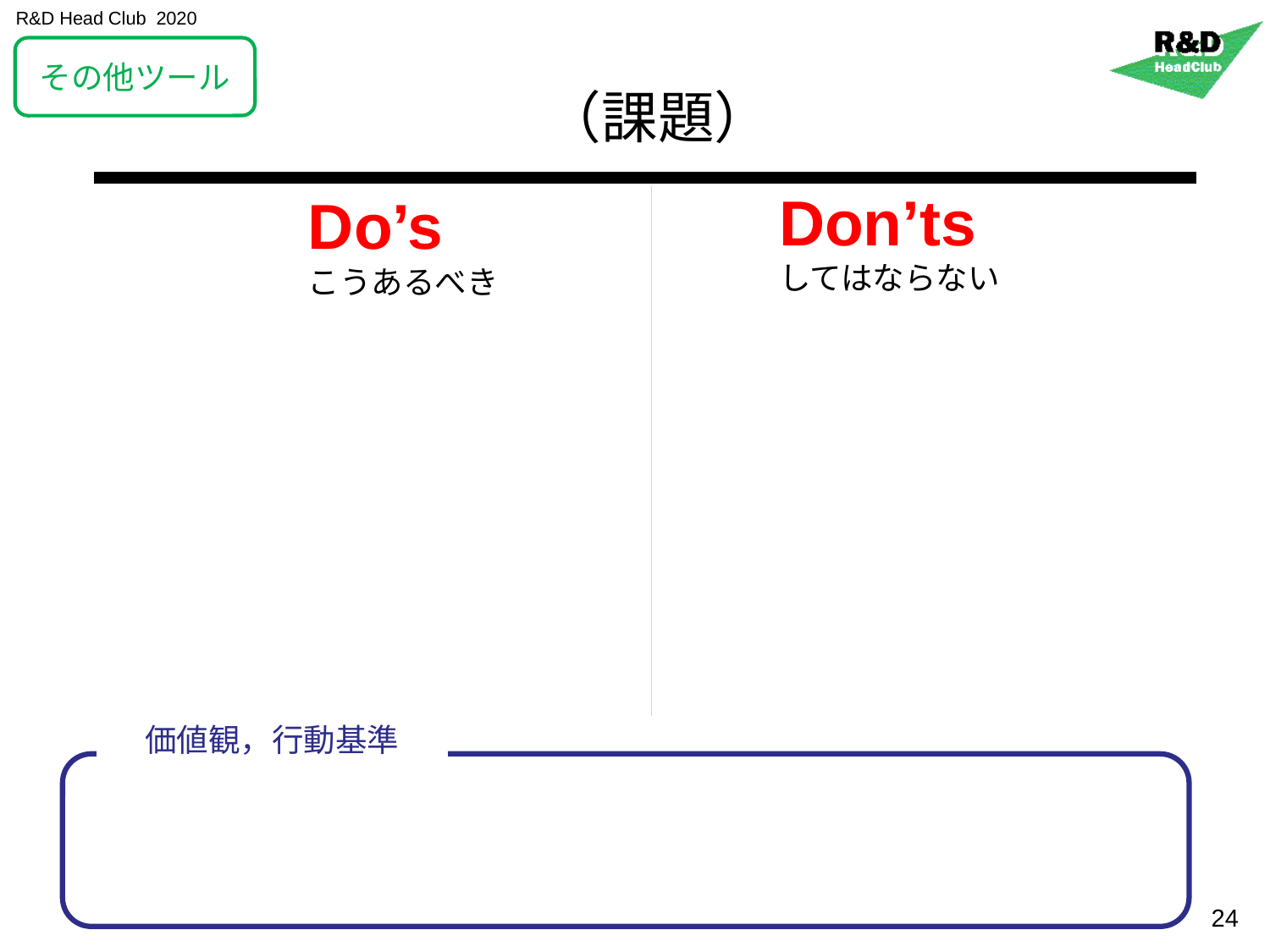

R&D Head Club  2020
その他ツール
　（課題）
Don’ts
してはならない
Do’s
こうあるべき
価値観，行動基準

24